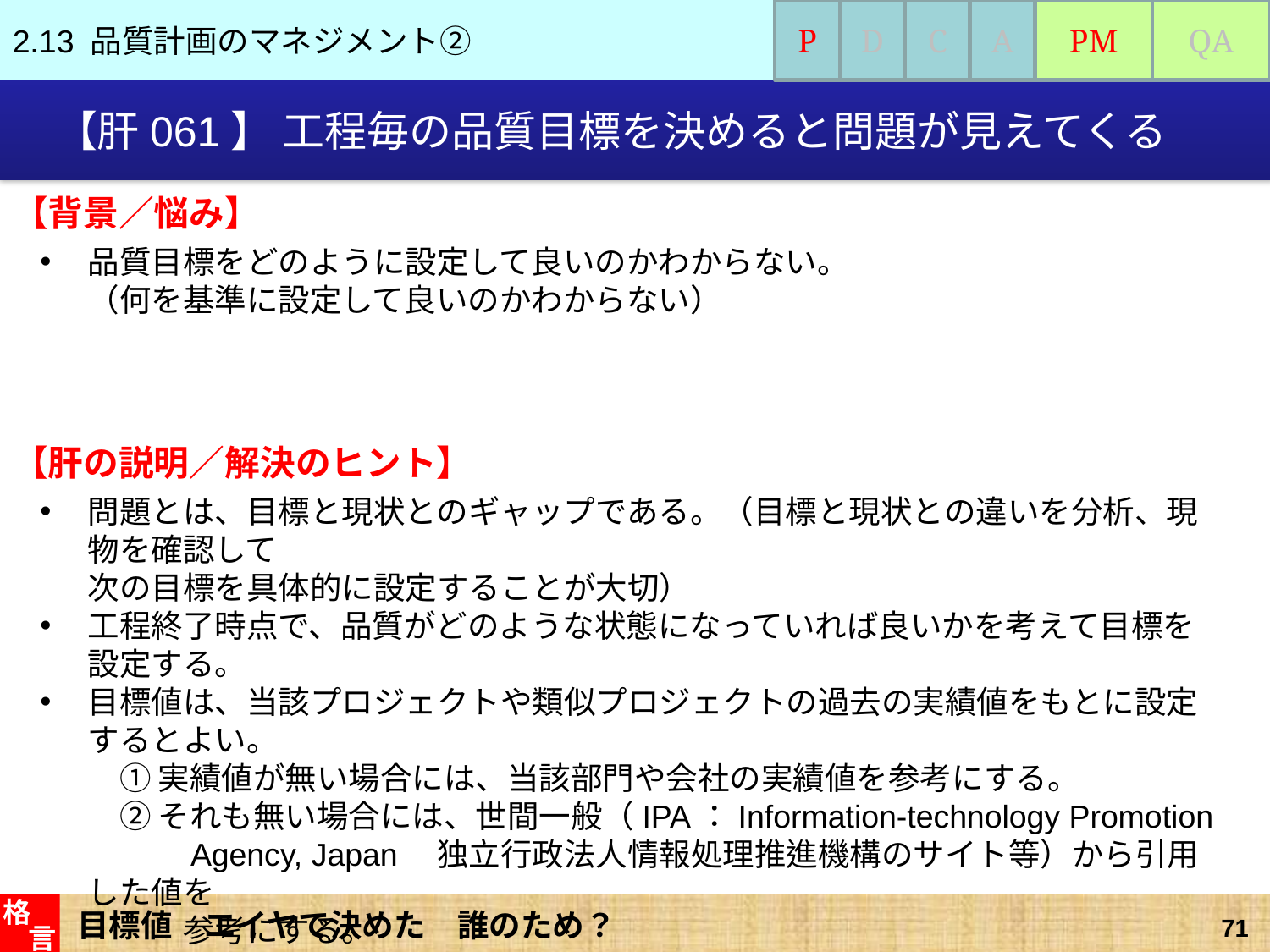

2.13 品質計画のマネジメント②
P
D
C
A
PM
QA
# 【肝061】 工程毎の品質目標を決めると問題が見えてくる
【背景／悩み】
品質目標をどのように設定して良いのかわからない。
（何を基準に設定して良いのかわからない）
【肝の説明／解決のヒント】
問題とは、目標と現状とのギャップである。（目標と現状との違いを分析、現物を確認して
次の目標を具体的に設定することが大切）
工程終了時点で、品質がどのような状態になっていれば良いかを考えて目標を設定する。
目標値は、当該プロジェクトや類似プロジェクトの過去の実績値をもとに設定するとよい。
　① 実績値が無い場合には、当該部門や会社の実績値を参考にする。
　② それも無い場合には、世間一般（IPA：Information-technology Promotion
　　　Agency, Japan　独立行政法人情報処理推進機構のサイト等）から引用した値を
　　　参考にする。
定量的な目標値が設定できない場合や、目標値自体に納得感を持てない場合は、
工程通過判定項目を考えて設定すればよい。定性的な目標でもかまわない。
目標値　エイヤで決めた　誰のため？
格
言
71